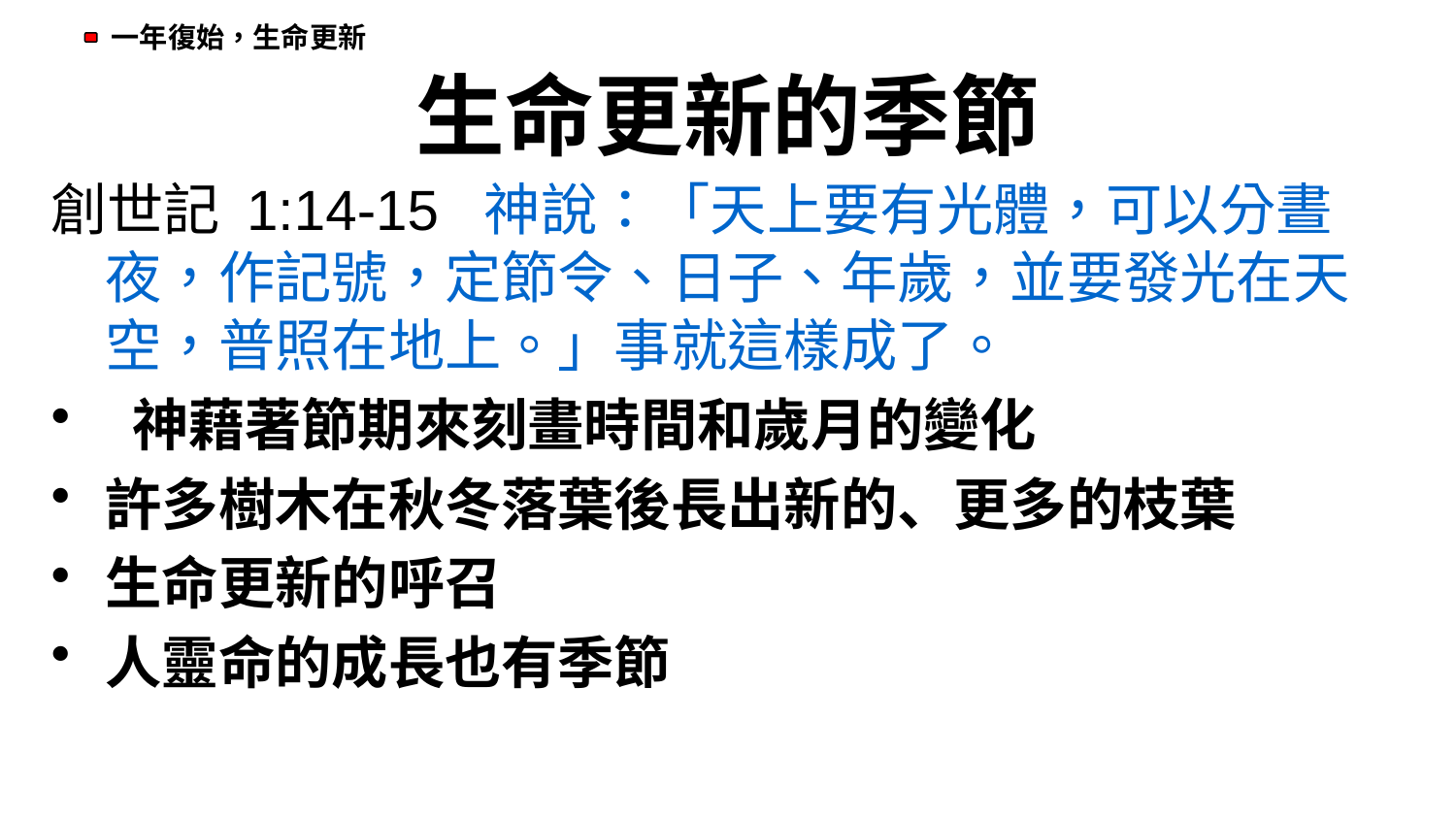

# 生命更新的季節
創世記 1:14-15  神說：「天上要有光體，可以分晝夜，作記號，定節令、日子、年歲，並要發光在天空，普照在地上。」事就這樣成了。
 神藉著節期來刻畫時間和歲月的變化
許多樹木在秋冬落葉後長出新的、更多的枝葉
生命更新的呼召
人靈命的成長也有季節